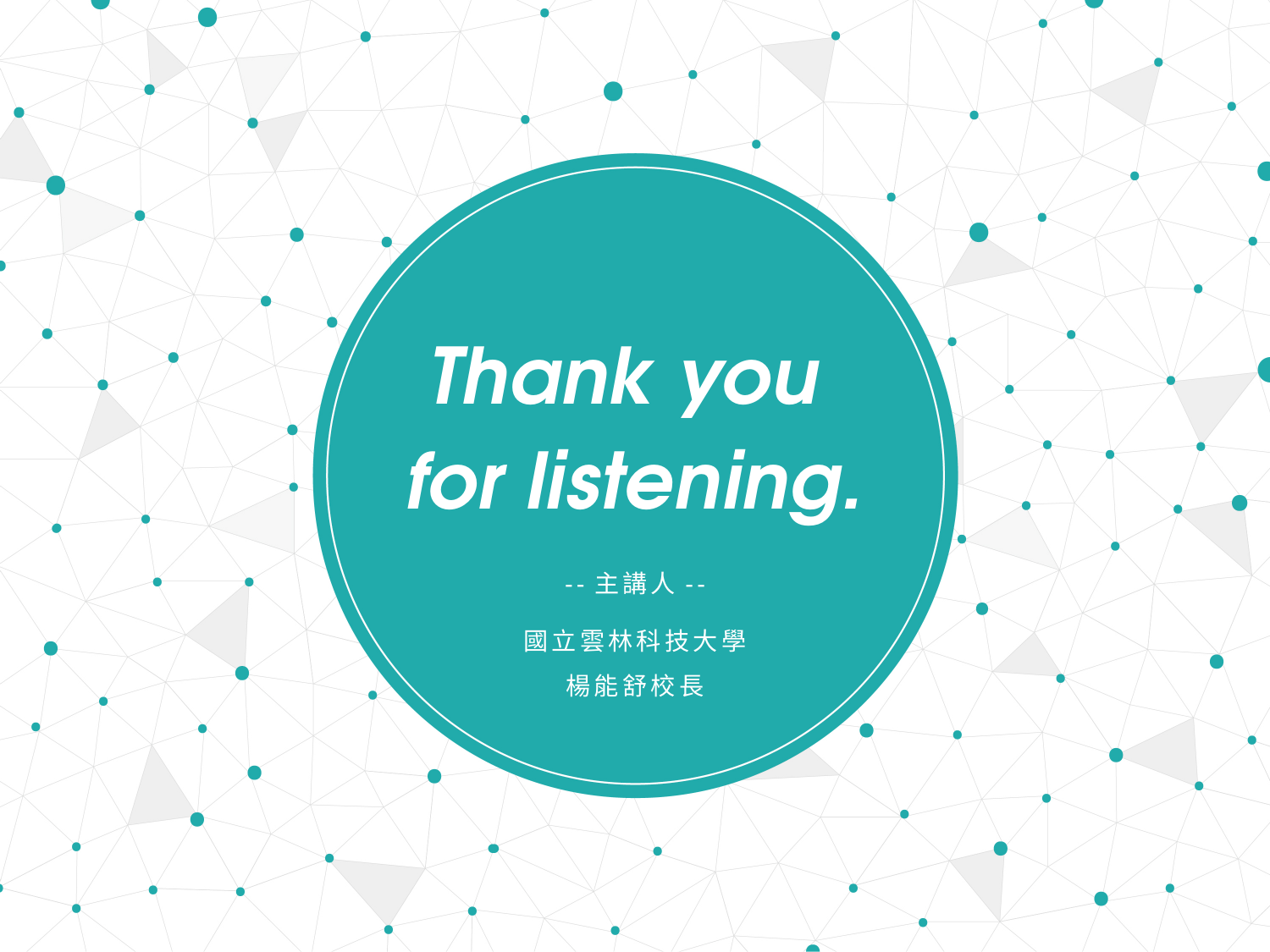

Thank you
for listening.
--主講人--
國立雲林科技大學
楊能舒校長